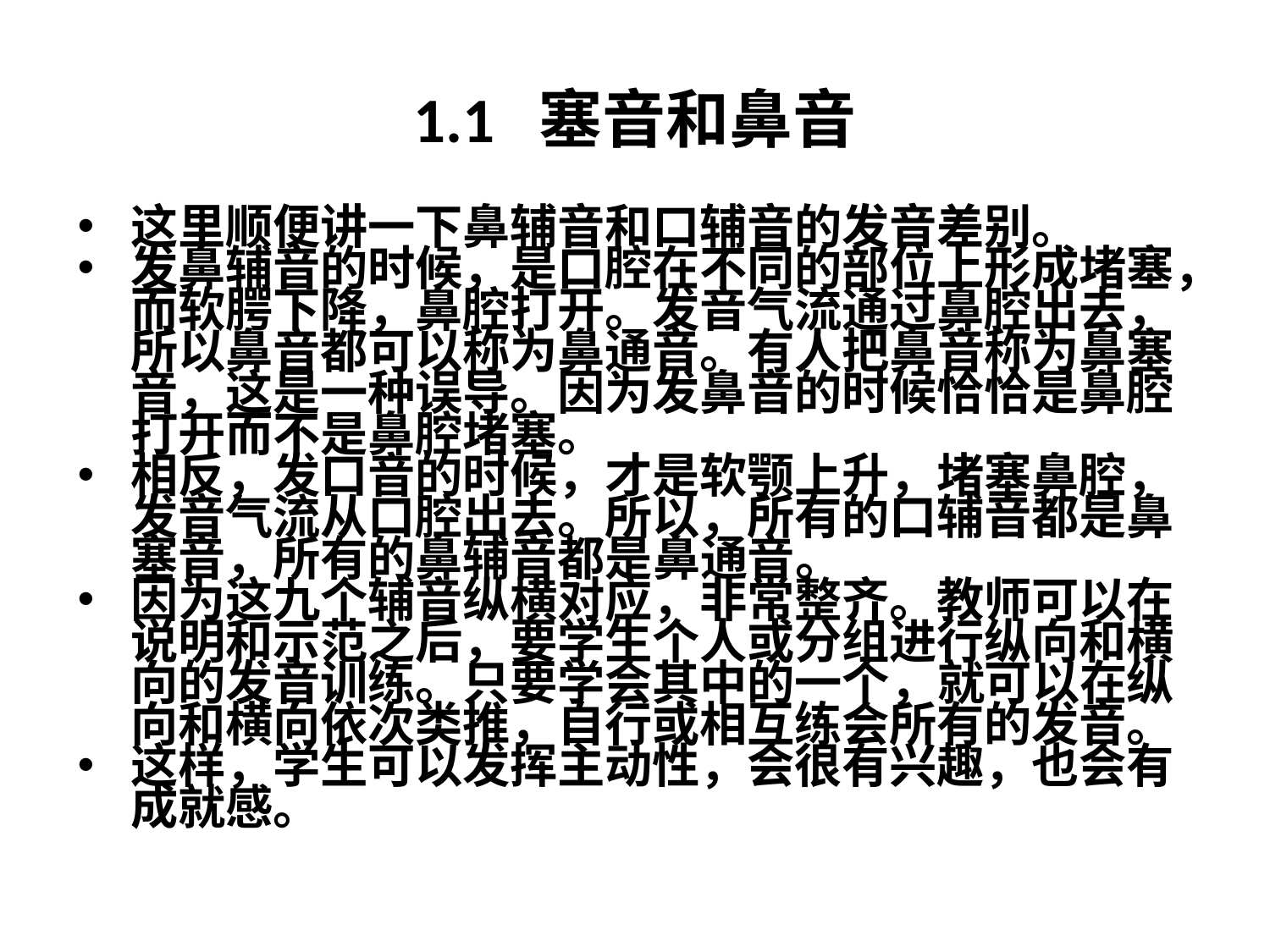

# 1.1  塞音和鼻音
这里顺便讲一下鼻辅音和口辅音的发音差别。
发鼻辅音的时候，是口腔在不同的部位上形成堵塞，而软腭下降，鼻腔打开。发音气流通过鼻腔出去，所以鼻音都可以称为鼻通音。有人把鼻音称为鼻塞音，这是一种误导。因为发鼻音的时候恰恰是鼻腔打开而不是鼻腔堵塞。
相反，发口音的时候，才是软颚上升，堵塞鼻腔，发音气流从口腔出去。所以，所有的口辅音都是鼻塞音，所有的鼻辅音都是鼻通音。
因为这九个辅音纵横对应，非常整齐。教师可以在说明和示范之后，要学生个人或分组进行纵向和横向的发音训练。只要学会其中的一个，就可以在纵向和横向依次类推，自行或相互练会所有的发音。
这样，学生可以发挥主动性，会很有兴趣，也会有成就感。